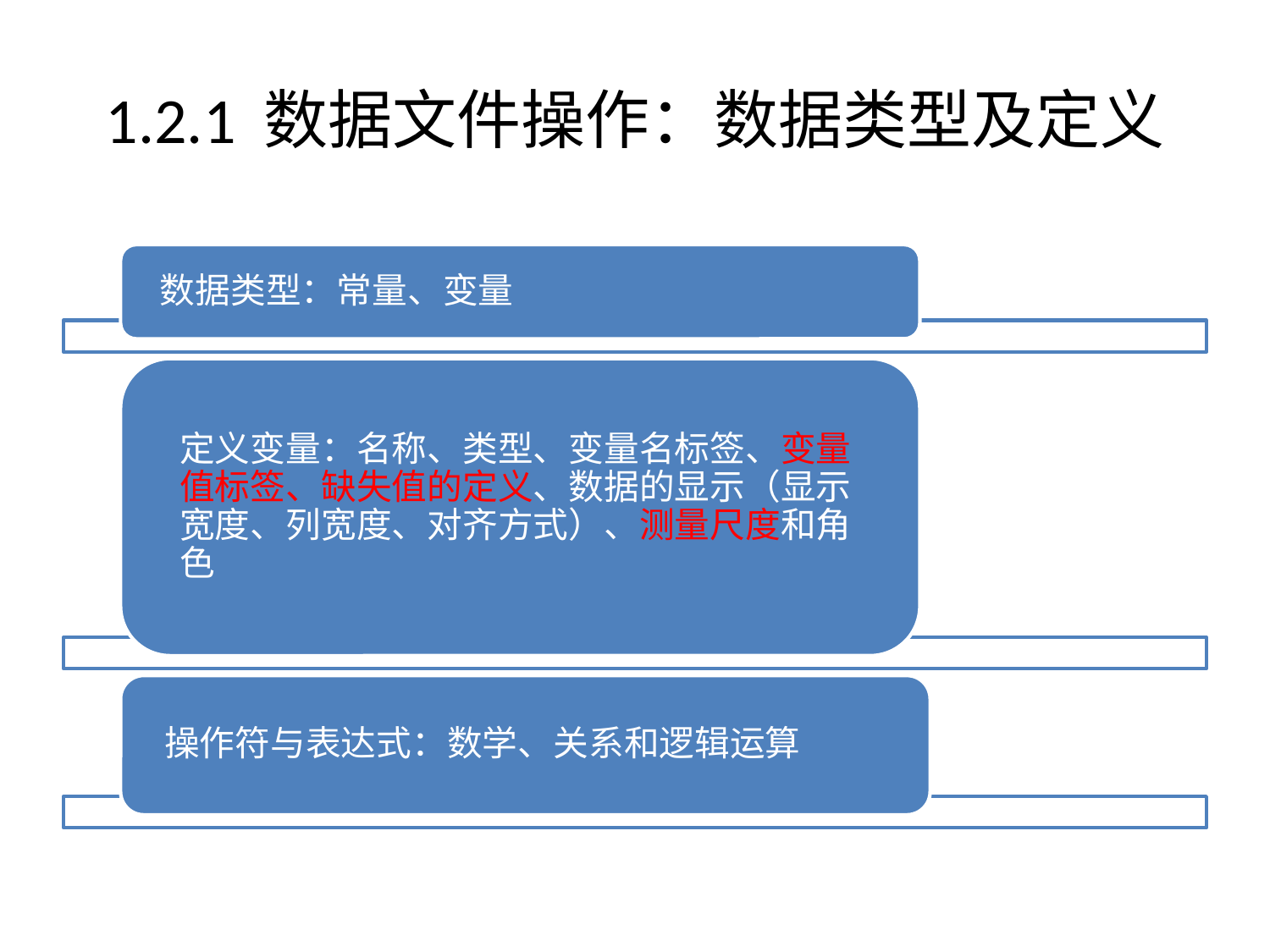

# 1.2.1 数据文件操作：数据类型及定义
数据类型：常量、变量
定义变量：名称、类型、变量名标签、变量值标签、缺失值的定义、数据的显示（显示宽度、列宽度、对齐方式）、测量尺度和角色
操作符与表达式：数学、关系和逻辑运算